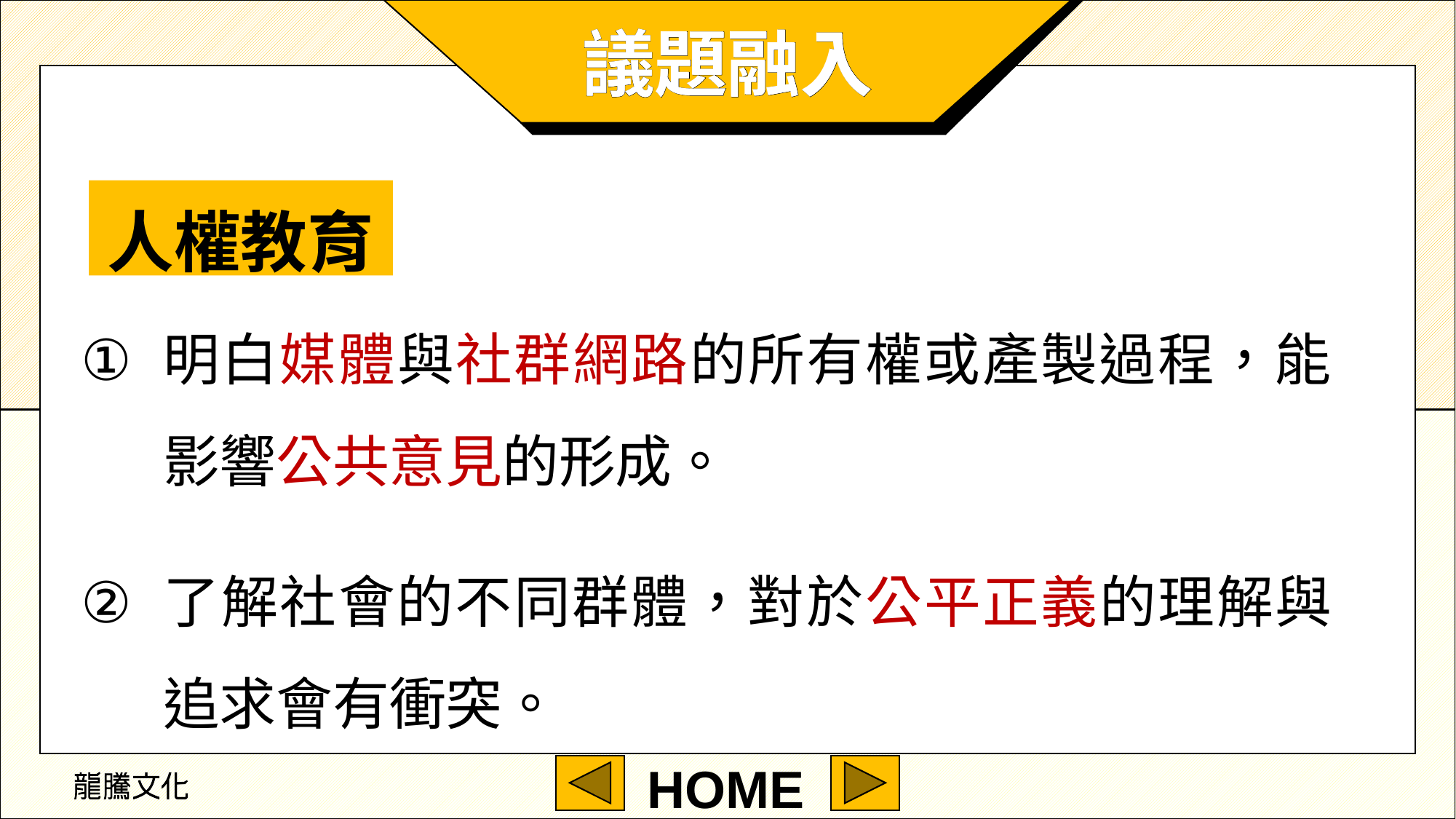

人權教育
明白媒體與社群網路的所有權或產製過程，能影響公共意見的形成。
了解社會的不同群體，對於公平正義的理解與追求會有衝突。